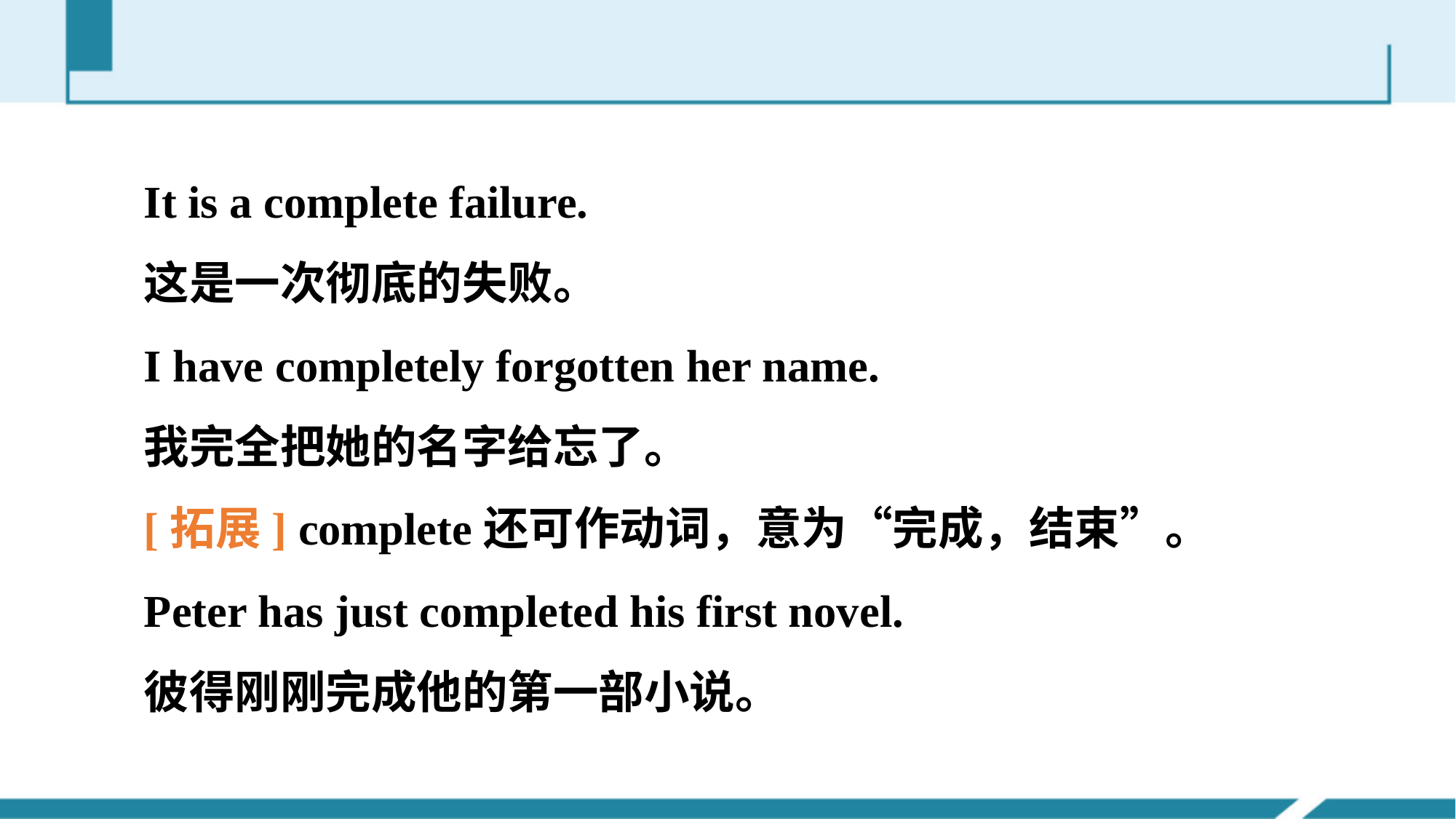

It is a complete failure.
这是一次彻底的失败。
I have completely forgotten her name.
我完全把她的名字给忘了。
[拓展] complete还可作动词，意为“完成，结束”。
Peter has just completed his first novel.
彼得刚刚完成他的第一部小说。